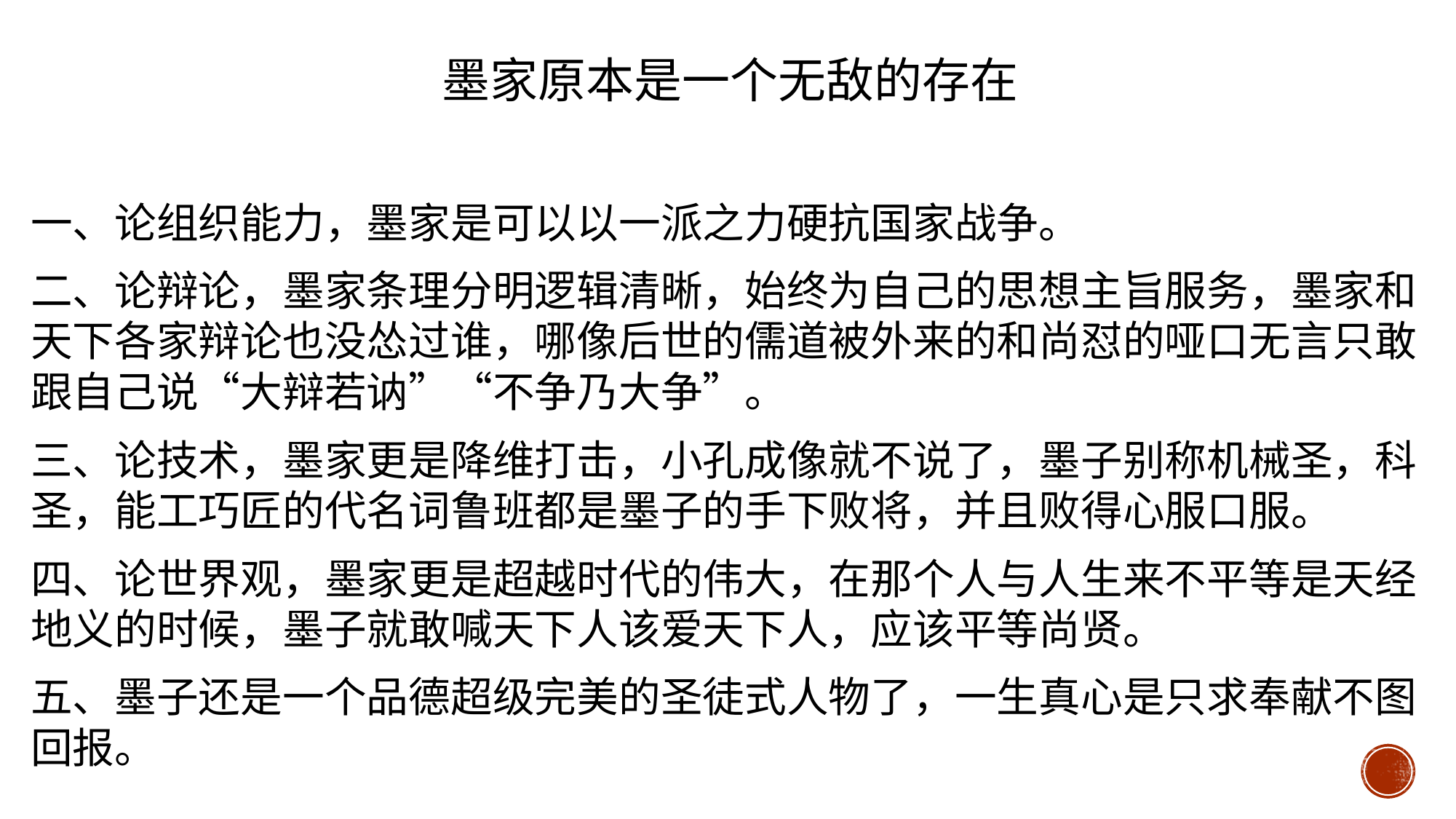

墨家原本是一个无敌的存在

一、论组织能力，墨家是可以以一派之力硬抗国家战争。
二、论辩论，墨家条理分明逻辑清晰，始终为自己的思想主旨服务，墨家和天下各家辩论也没怂过谁，哪像后世的儒道被外来的和尚怼的哑口无言只敢跟自己说“大辩若讷”“不争乃大争”。
三、论技术，墨家更是降维打击，小孔成像就不说了，墨子别称机械圣，科圣，能工巧匠的代名词鲁班都是墨子的手下败将，并且败得心服口服。
四、论世界观，墨家更是超越时代的伟大，在那个人与人生来不平等是天经地义的时候，墨子就敢喊天下人该爱天下人，应该平等尚贤。
五、墨子还是一个品德超级完美的圣徒式人物了，一生真心是只求奉献不图回报。